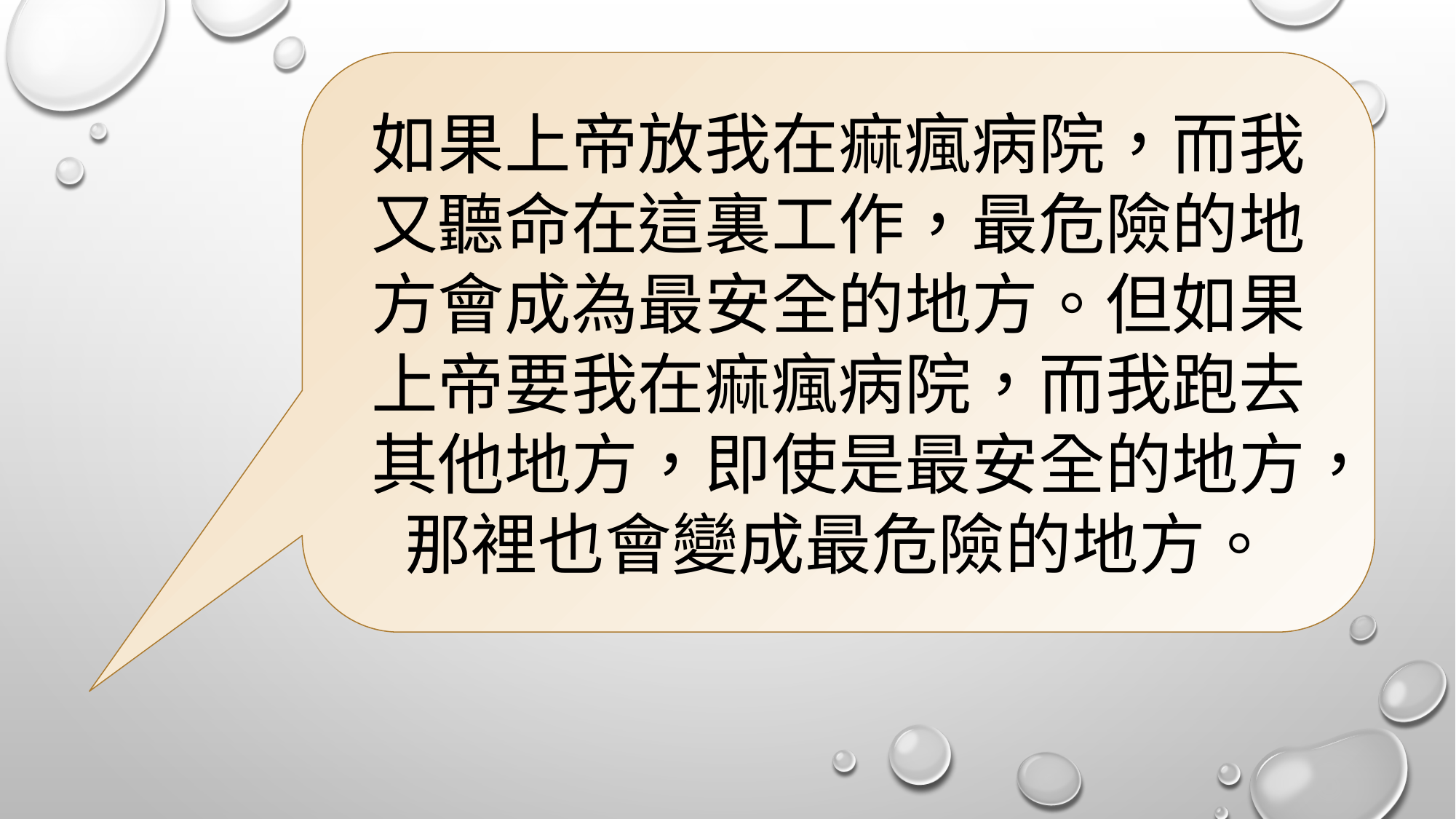

如果上帝放我在痲瘋病院，而我又聽命在這裏工作，最危險的地方會成為最安全的地方。但如果上帝要我在痲瘋病院，而我跑去其他地方，即使是最安全的地方，那裡也會變成最危險的地方。